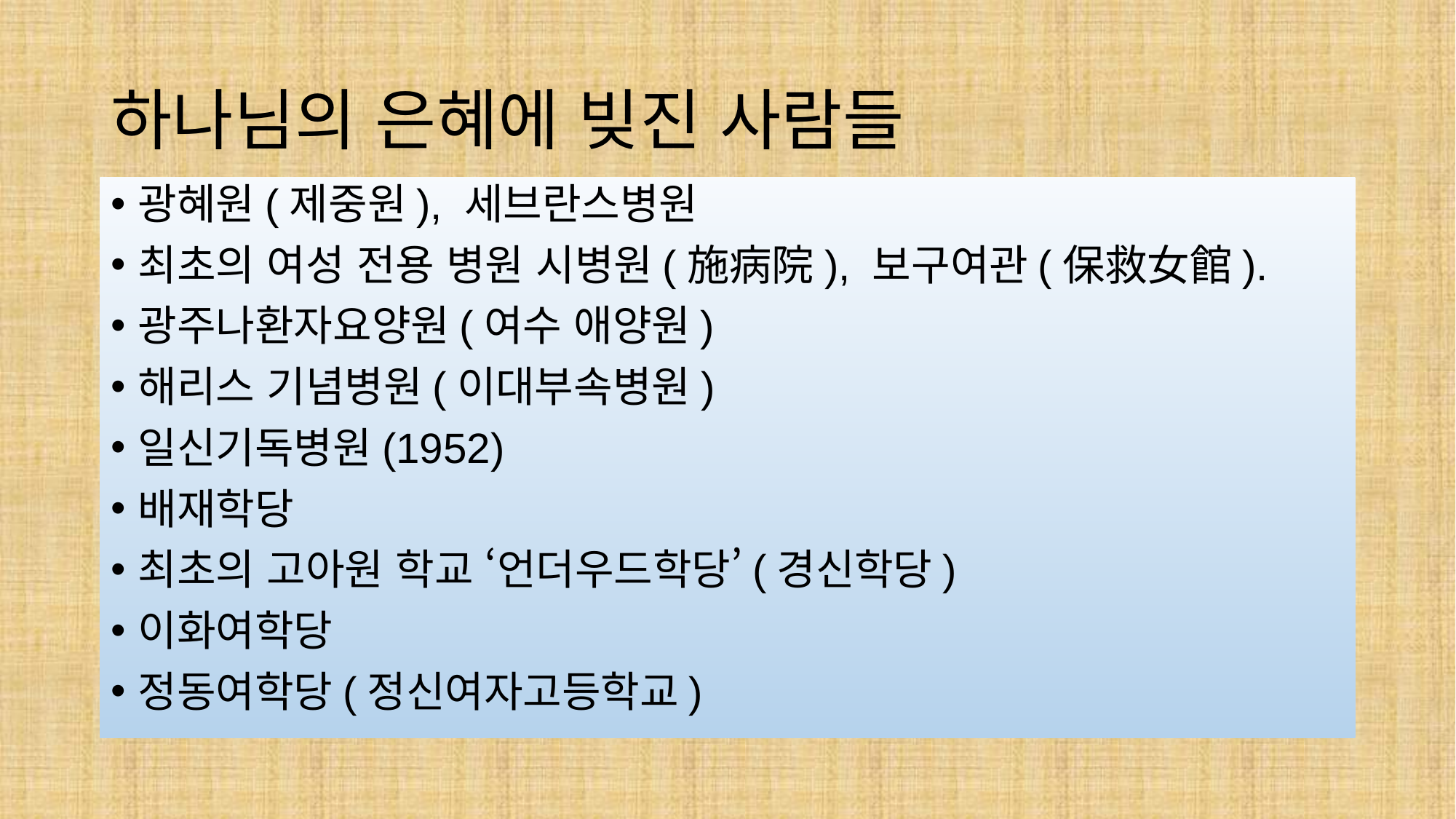

# 하나님의 은혜에 빚진 사람들
광혜원(제중원), 세브란스병원
최초의 여성 전용 병원 시병원(施病院), 보구여관(保救女館).
광주나환자요양원(여수 애양원)
해리스 기념병원(이대부속병원)
일신기독병원(1952)
배재학당
최초의 고아원 학교 ‘언더우드학당’(경신학당)
이화여학당
정동여학당(정신여자고등학교)